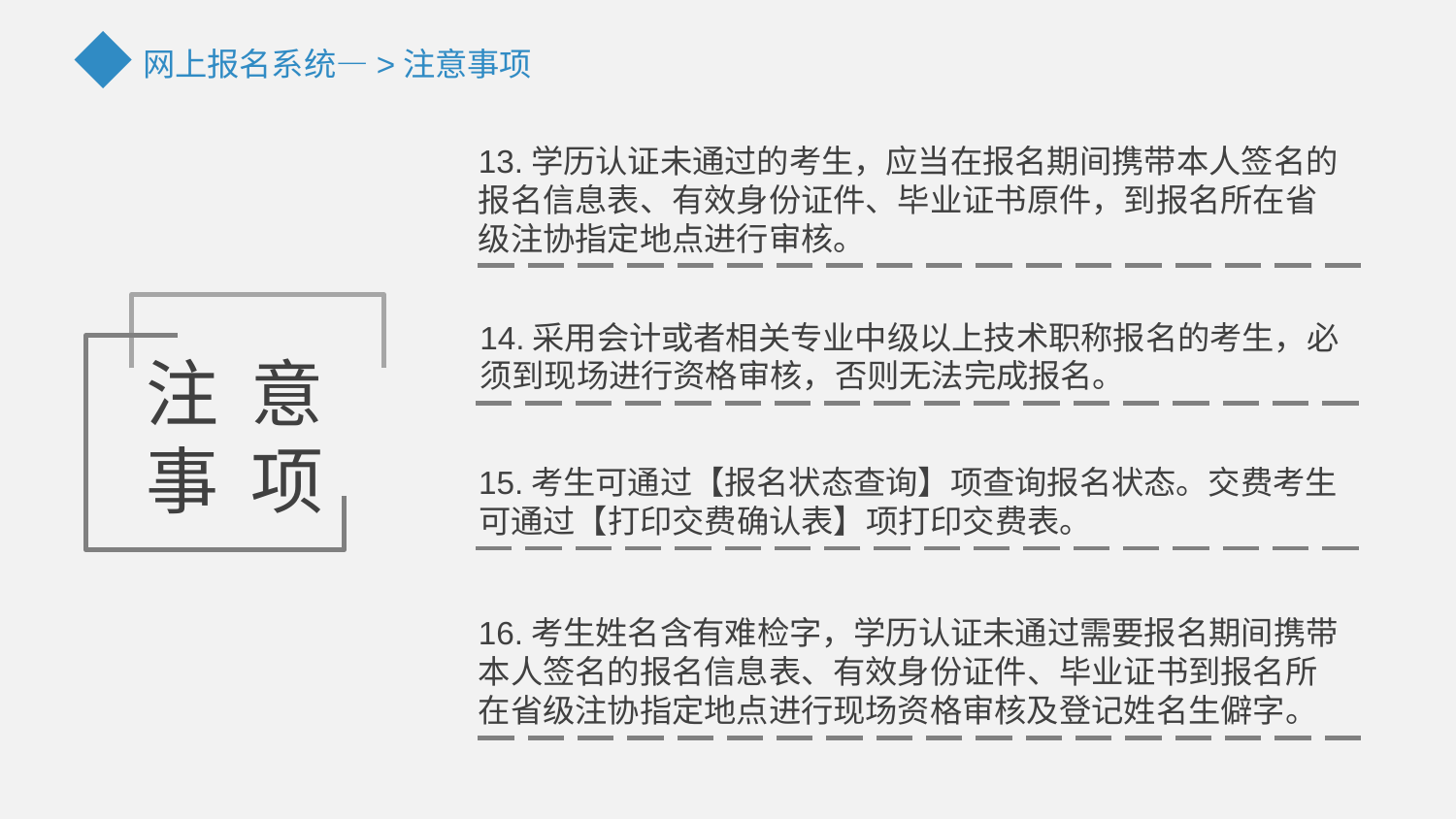

网上报名系统—>注意事项

13.学历认证未通过的考生，应当在报名期间携带本人签名的报名信息表、有效身份证件、毕业证书原件，到报名所在省级注协指定地点进行审核。

14.采用会计或者相关专业中级以上技术职称报名的考生，必须到现场进行资格审核，否则无法完成报名。

注  意
事  项
15.考生可通过【报名状态查询】项查询报名状态。交费考生可通过【打印交费确认表】项打印交费表。
16.考生姓名含有难检字，学历认证未通过需要报名期间携带本人签名的报名信息表、有效身份证件、毕业证书到报名所在省级注协指定地点进行现场资格审核及登记姓名生僻字。